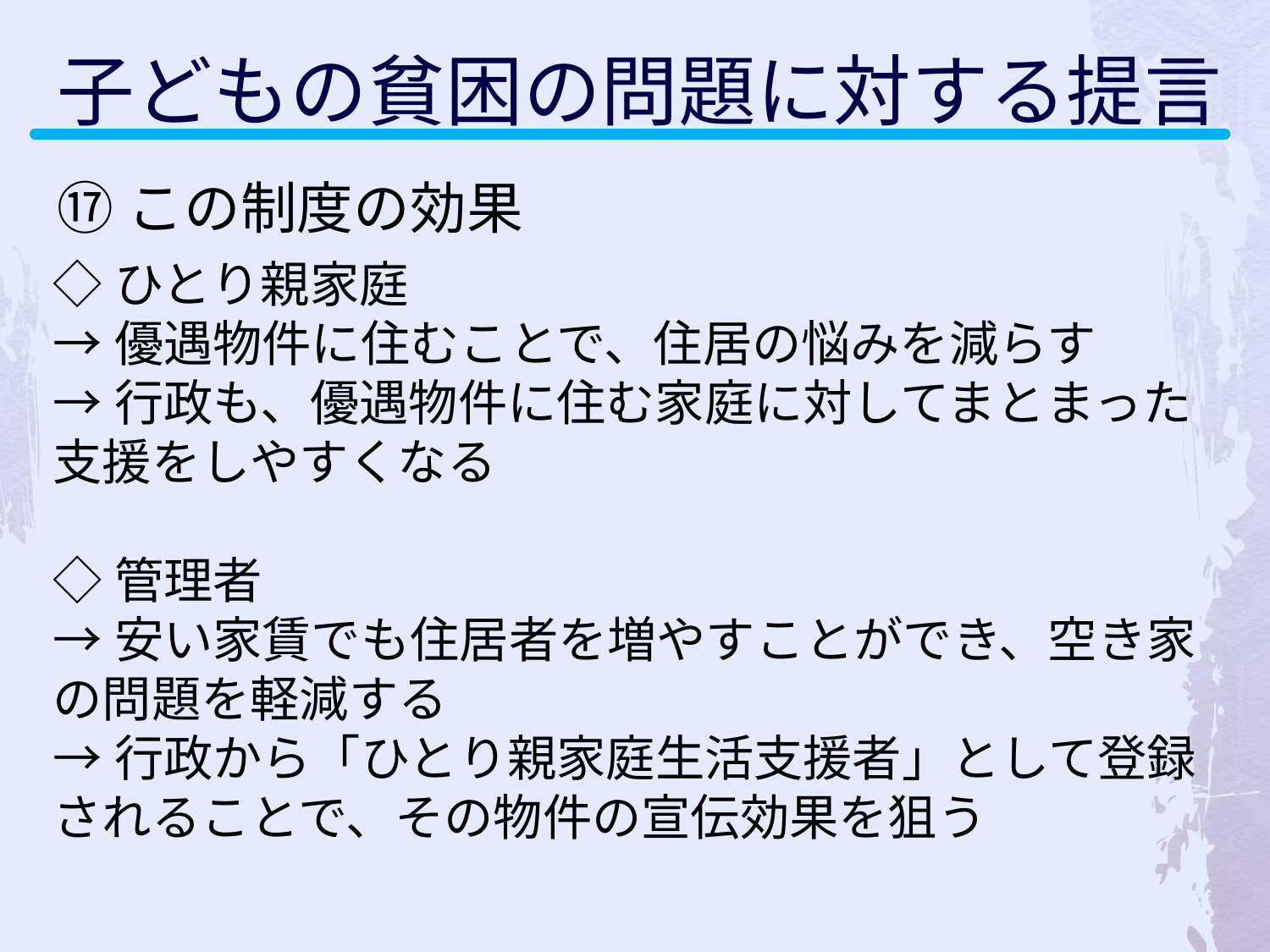

子どもの貧困の問題に対する提言
⑰この制度の効果
◇ひとり親家庭
→優遇物件に住むことで、住居の悩みを減らす
→行政も、優遇物件に住む家庭に対してまとまった支援をしやすくなる

◇管理者
→安い家賃でも住居者を増やすことができ、空き家の問題を軽減する
→行政から「ひとり親家庭生活支援者」として登録されることで、その物件の宣伝効果を狙う